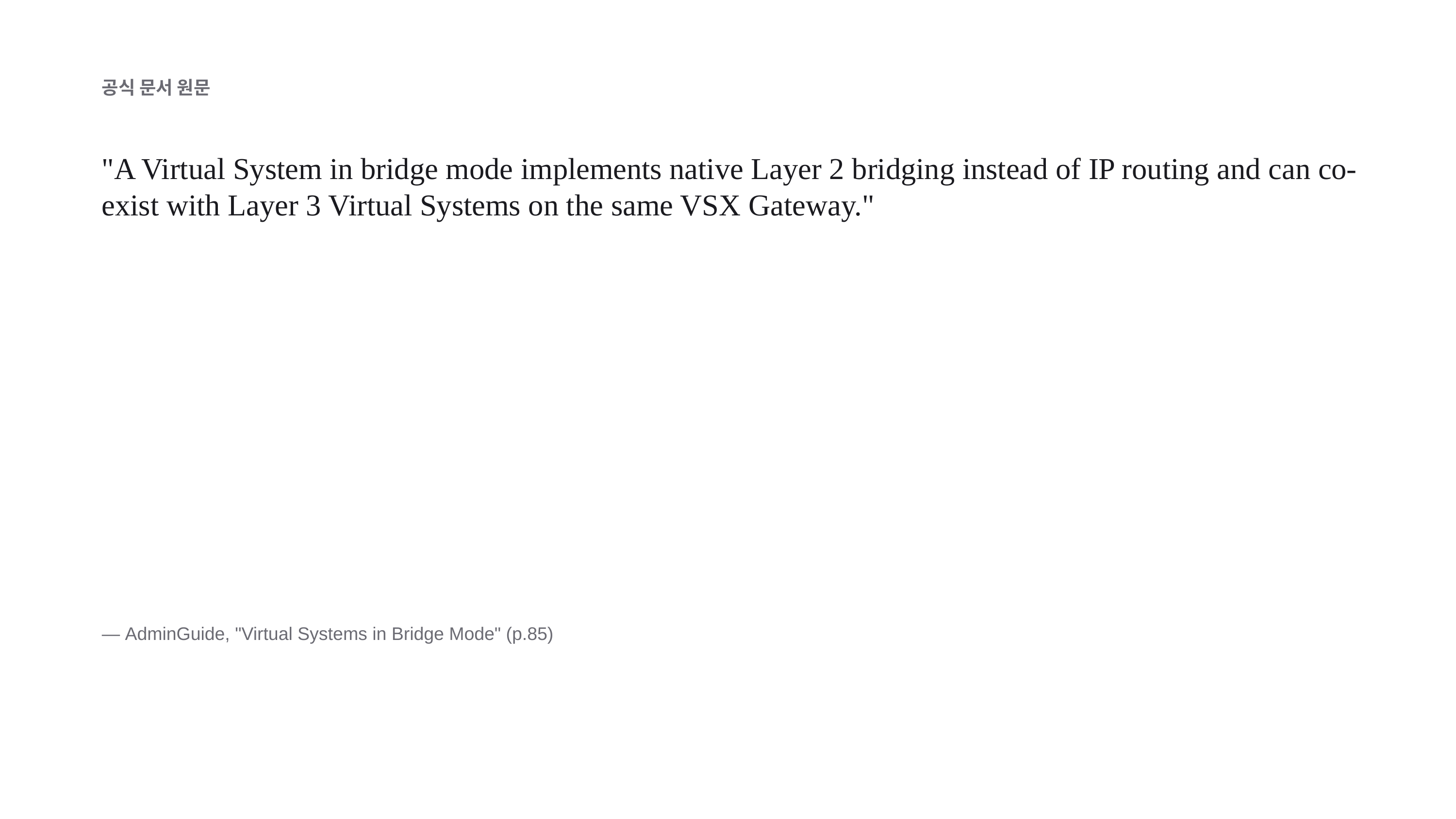

공식 문서 원문
"A Virtual System in bridge mode implements native Layer 2 bridging instead of IP routing and can co-exist with Layer 3 Virtual Systems on the same VSX Gateway."
— AdminGuide, "Virtual Systems in Bridge Mode" (p.85)